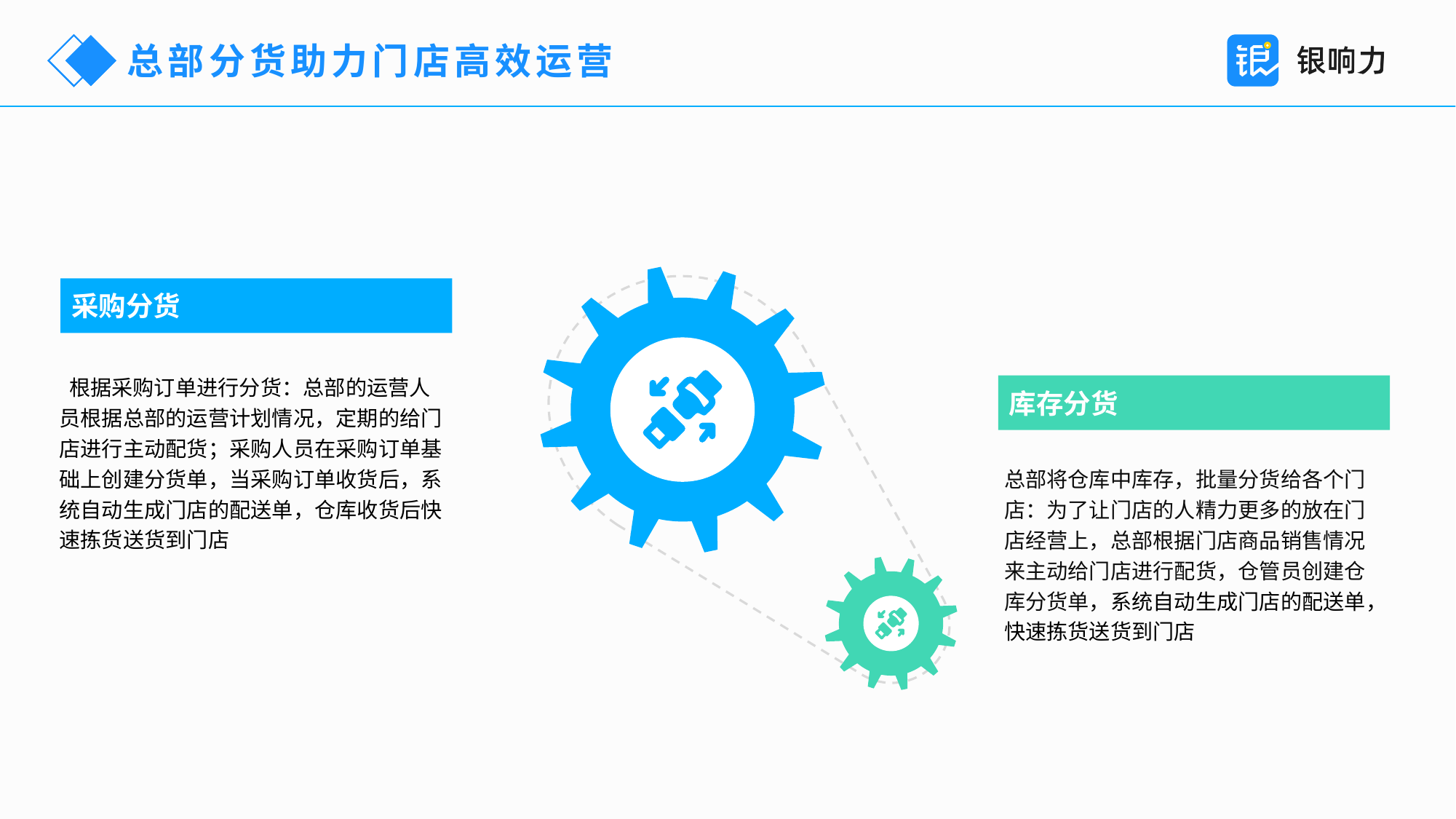

总部分货助力门店高效运营

采购分货
 根据采购订单进行分货：总部的运营人员根据总部的运营计划情况，定期的给门店进行主动配货；采购人员在采购订单基础上创建分货单，当采购订单收货后，系统自动生成门店的配送单，仓库收货后快速拣货送货到门店
库存分货
总部将仓库中库存，批量分货给各个门店：为了让门店的人精力更多的放在门店经营上，总部根据门店商品销售情况来主动给门店进行配货，仓管员创建仓库分货单，系统自动生成门店的配送单，快速拣货送货到门店